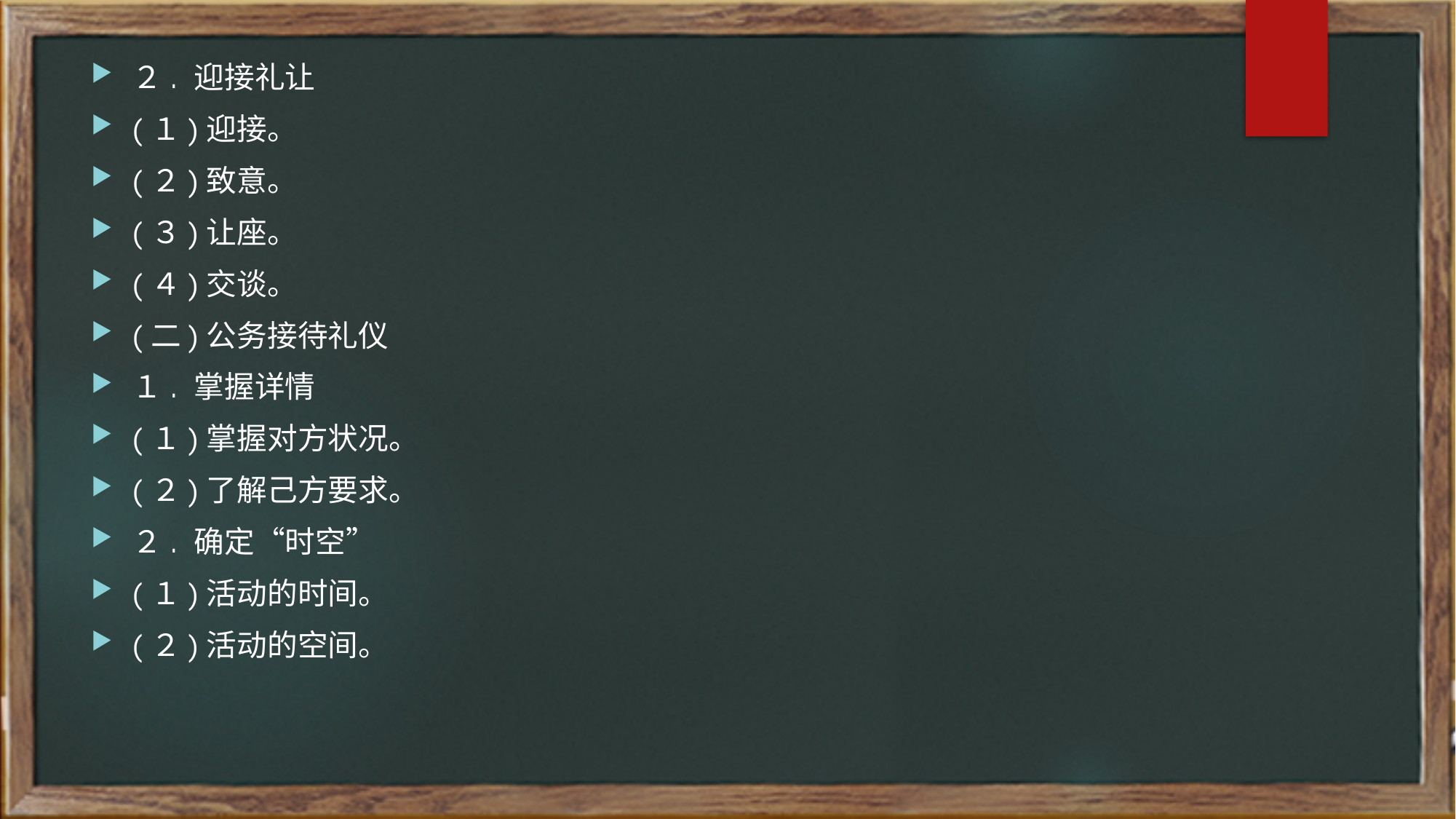

２. 迎接礼让
(１)迎接。
(２)致意。
(３)让座。
(４)交谈。
(二)公务接待礼仪
１. 掌握详情
(１)掌握对方状况。
(２)了解己方要求。
２. 确定“时空”
(１)活动的时间。
(２)活动的空间。